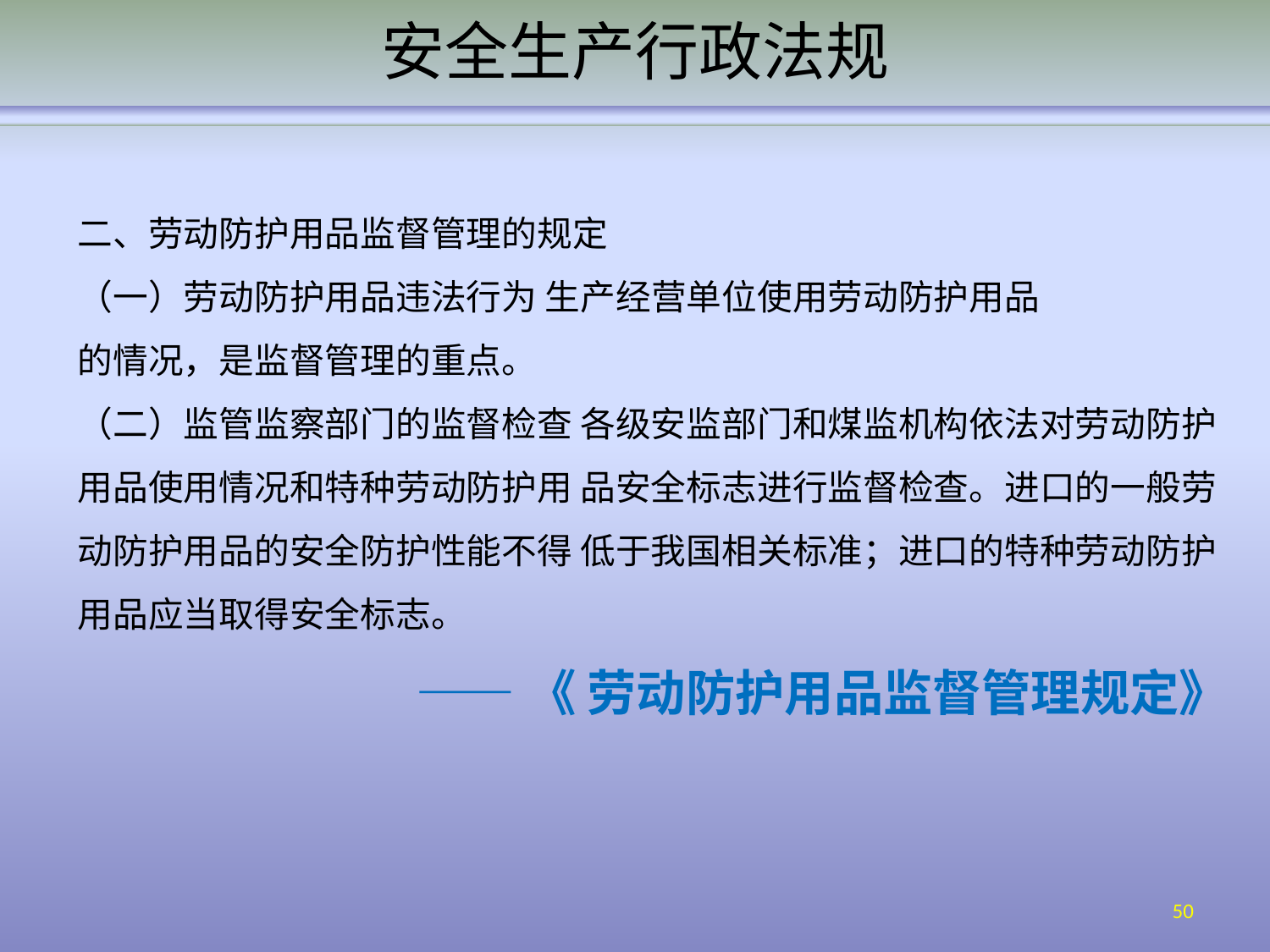

# 安全生产行政法规
二、劳动防护用品监督管理的规定
（一）劳动防护用品违法行为 生产经营单位使用劳动防护用品的情况，是监督管理的重点。
（二）监管监察部门的监督检查 各级安监部门和煤监机构依法对劳动防护用品使用情况和特种劳动防护用 品安全标志进行监督检查。进口的一般劳动防护用品的安全防护性能不得 低于我国相关标准；进口的特种劳动防护用品应当取得安全标志。
——《 劳动防护用品监督管理规定》
50